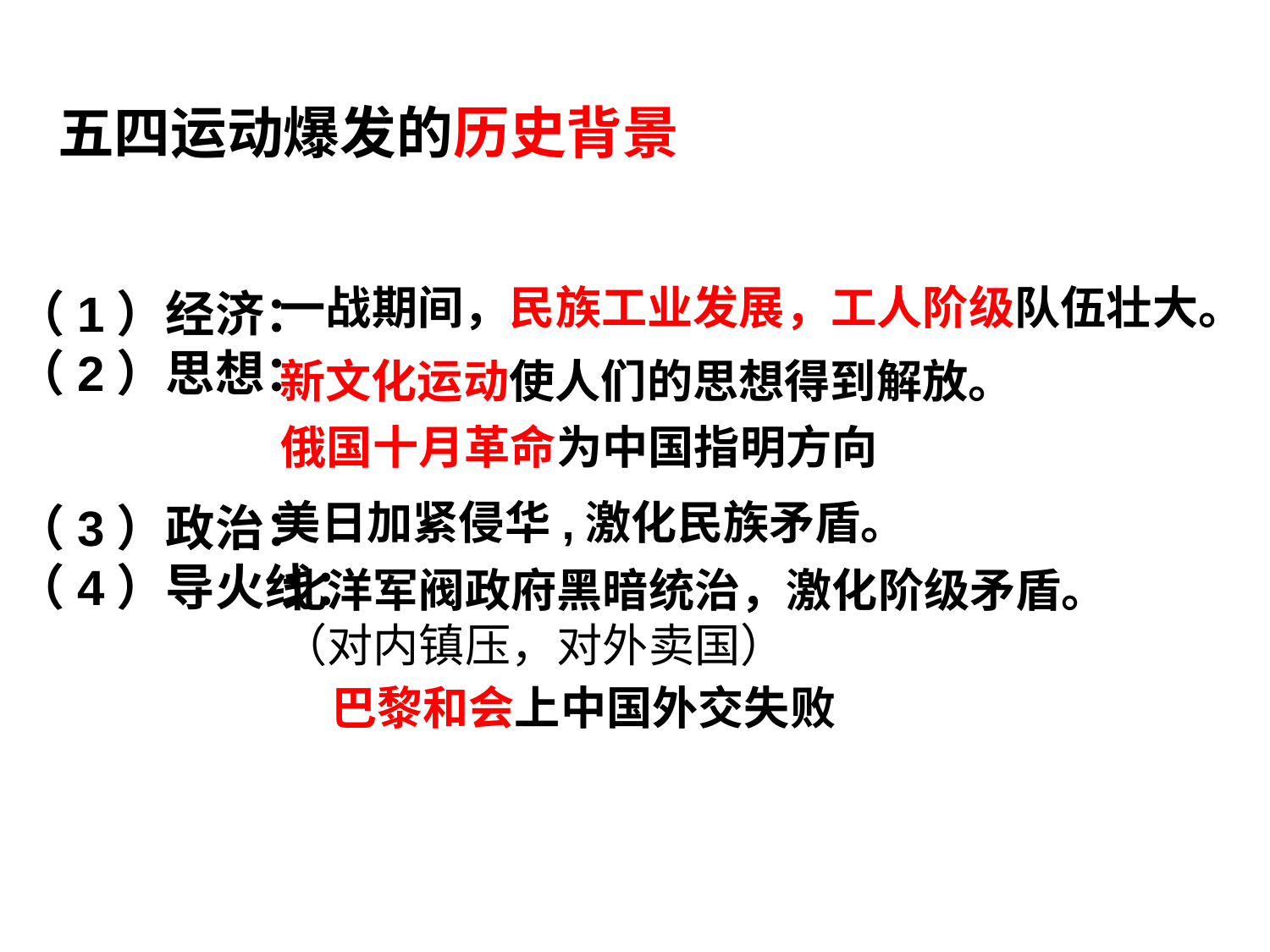

五四运动爆发的历史背景
（1）经济：
（2）思想：
（3）政治：
（4）导火线：
一战期间，民族工业发展，工人阶级队伍壮大。
新文化运动使人们的思想得到解放。
俄国十月革命为中国指明方向
美日加紧侵华,激化民族矛盾。
北洋军阀政府黑暗统治，激化阶级矛盾。
（对内镇压，对外卖国）
巴黎和会上中国外交失败